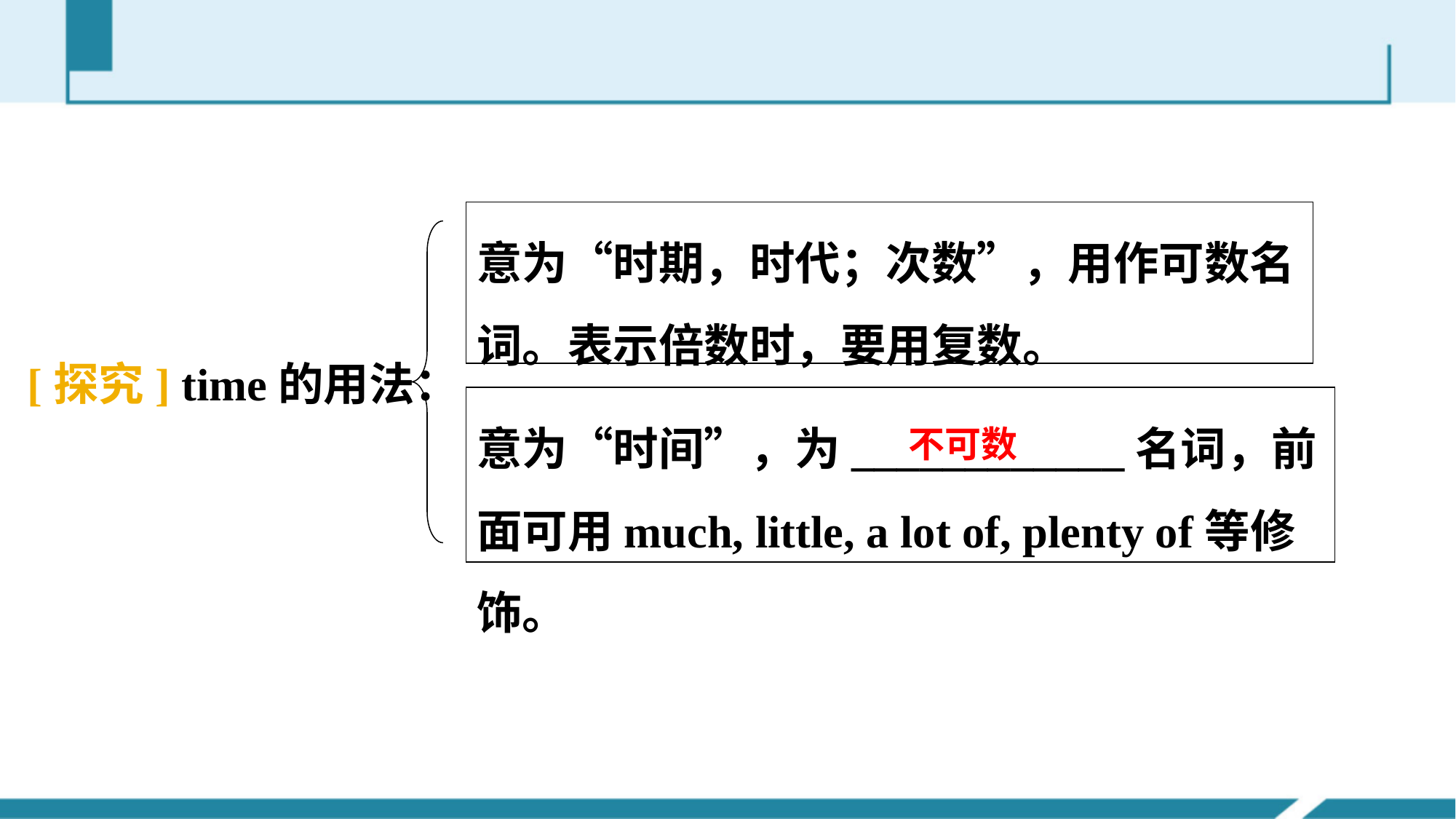

意为“时期，时代；次数”，用作可数名词。表示倍数时，要用复数。

[探究] time的用法：

意为“时间”，为____________名词，前面可用much, little, a lot of, plenty of等修饰。
不可数